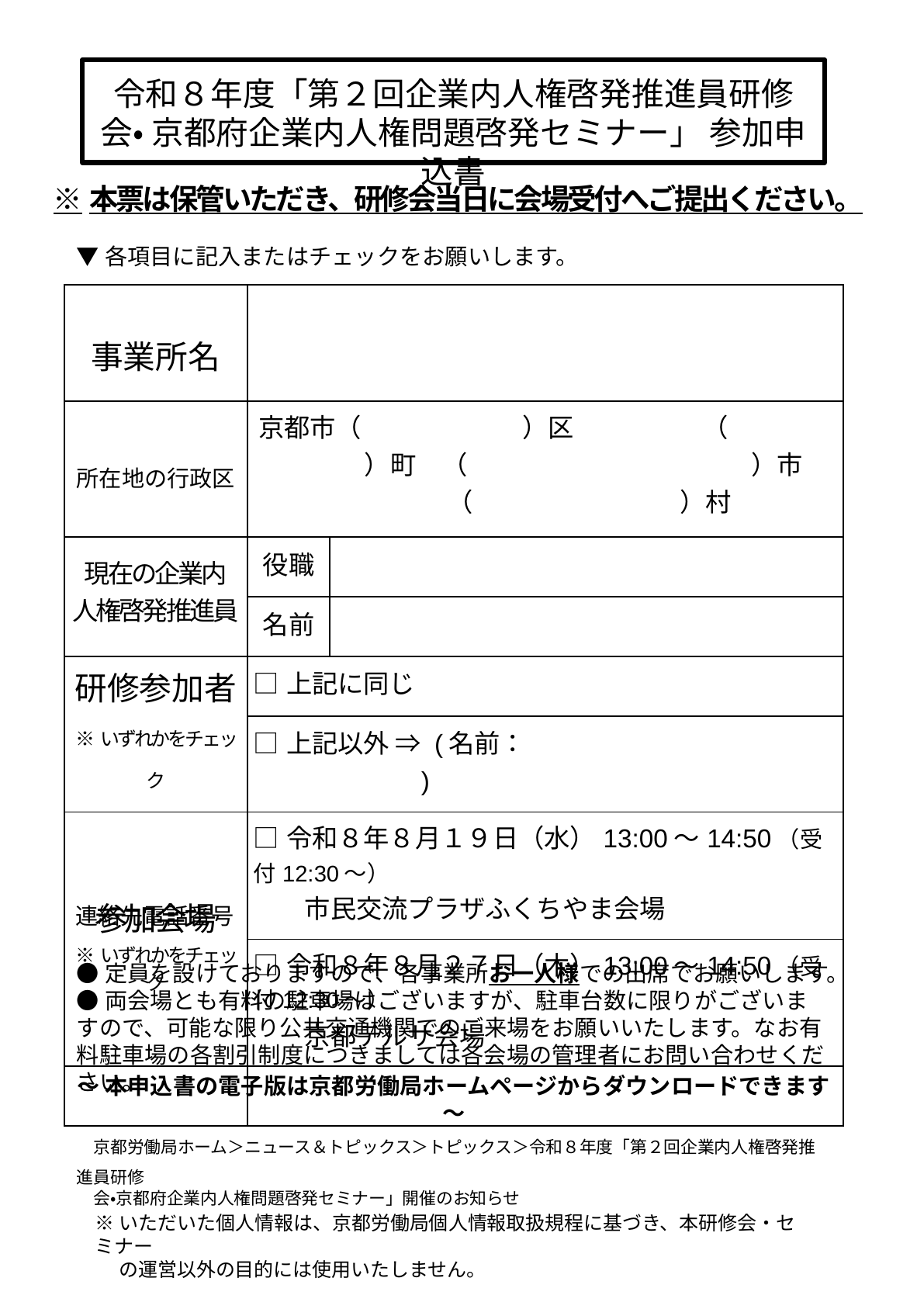

令和８年度「第２回企業内人権啓発推進員研修会・ 京都府企業内人権問題啓発セミナー」 参加申込書
※本票は保管いただき、研修会当日に会場受付へご提出ください。
▼各項目に記入またはチェックをお願いします。
| 事業所名 |  |  |
| --- | --- | --- |
| 所在地の行政区 | 京都市（　　　 　　　）区　　　　　（　　　　　　　　）町　（　　　　　　　　　　　）市　　　　 （　　　　　　　　）村 |  |
| 現在の企業内 人権啓発推進員 | 役職 |  |
|  | 名前 |  |
| 研修参加者 ※いずれかをチェック | □上記に同じ |  |
|  | □上記以外 ⇒ (名前：　　　　　　　　　　　　　　　　　　 ) |  |
| 参加会場 ※いずれかをチェック | □令和８年８月１９日（水）13:00～14:50（受付12:30～） 　　市民交流プラザふくちやま会場 |  |
|  | □令和８年８月２７日（木）13:00～14:50（受付12:30～） 　　京都テルサ会場 |  |
|  |  |  |
連絡先電話番号
●定員を設けておりますので、各事業所お一人様での出席でお願いします。
●両会場とも有料の駐車場はございますが、駐車台数に限りがございますので、可能な限り公共交通機関でのご来場をお願いいたします。なお有料駐車場の各割引制度につきましては各会場の管理者にお問い合わせください。
～ 本申込書の電子版は京都労働局ホームページからダウンロードできます ～
　京都労働局ホーム＞ニュース＆トピックス＞トピックス＞令和８年度「第２回企業内人権啓発推進員研修
　会・京都府企業内人権問題啓発セミナー」開催のお知らせ

※いただいた個人情報は、京都労働局個人情報取扱規程に基づき、本研修会・セミナー
　 の運営以外の目的には使用いたしません。